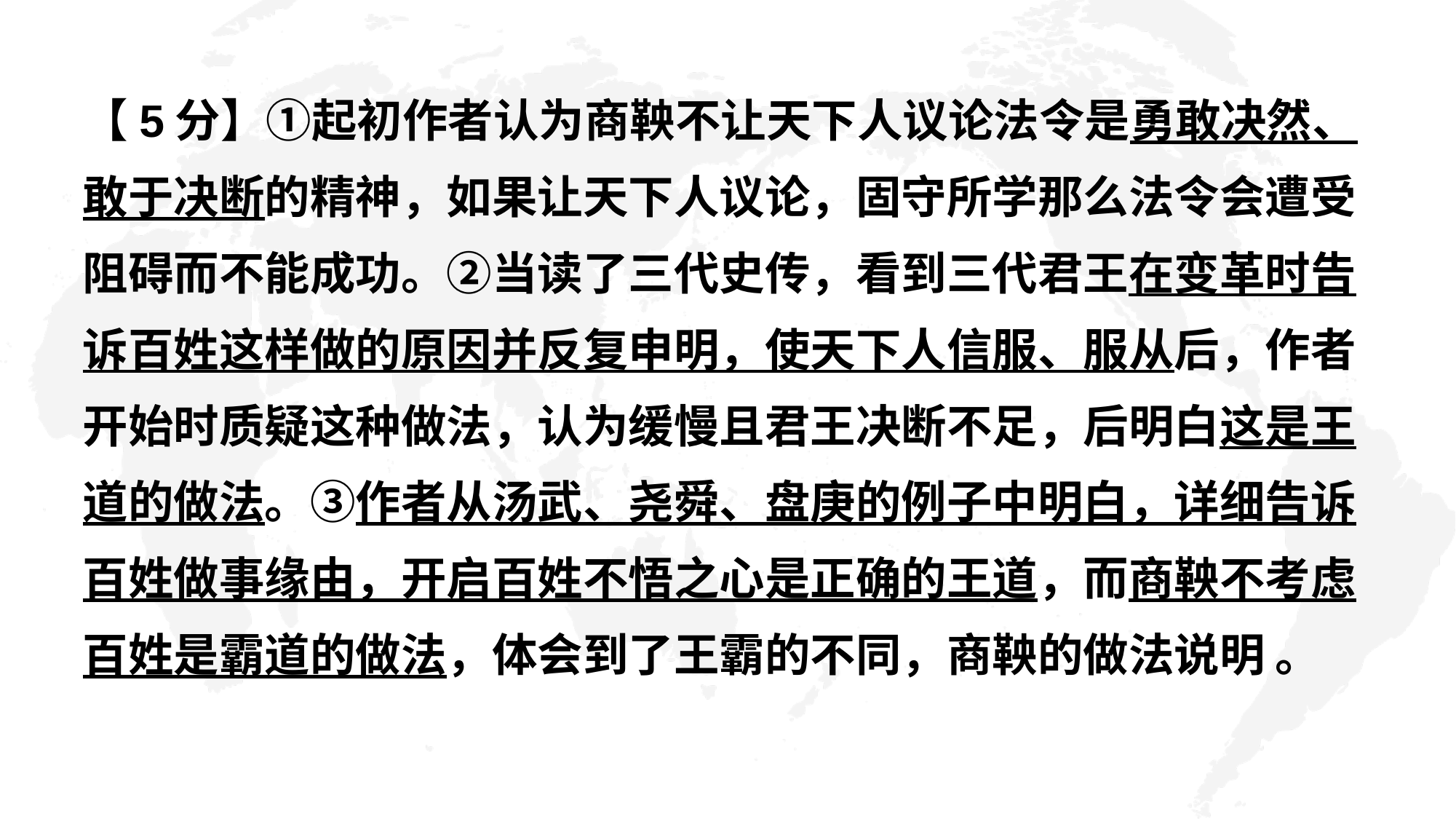

【5分】①起初作者认为商鞅不让天下人议论法令是勇敢决然、敢于决断的精神，如果让天下人议论，固守所学那么法令会遭受阻碍而不能成功。②当读了三代史传，看到三代君王在变革时告诉百姓这样做的原因并反复申明，使天下人信服、服从后，作者开始时质疑这种做法，认为缓慢且君王决断不足，后明白这是王道的做法。③作者从汤武、尧舜、盘庚的例子中明白，详细告诉百姓做事缘由，开启百姓不悟之心是正确的王道，而商鞅不考虑百姓是霸道的做法，体会到了王霸的不同，商鞅的做法说明 。